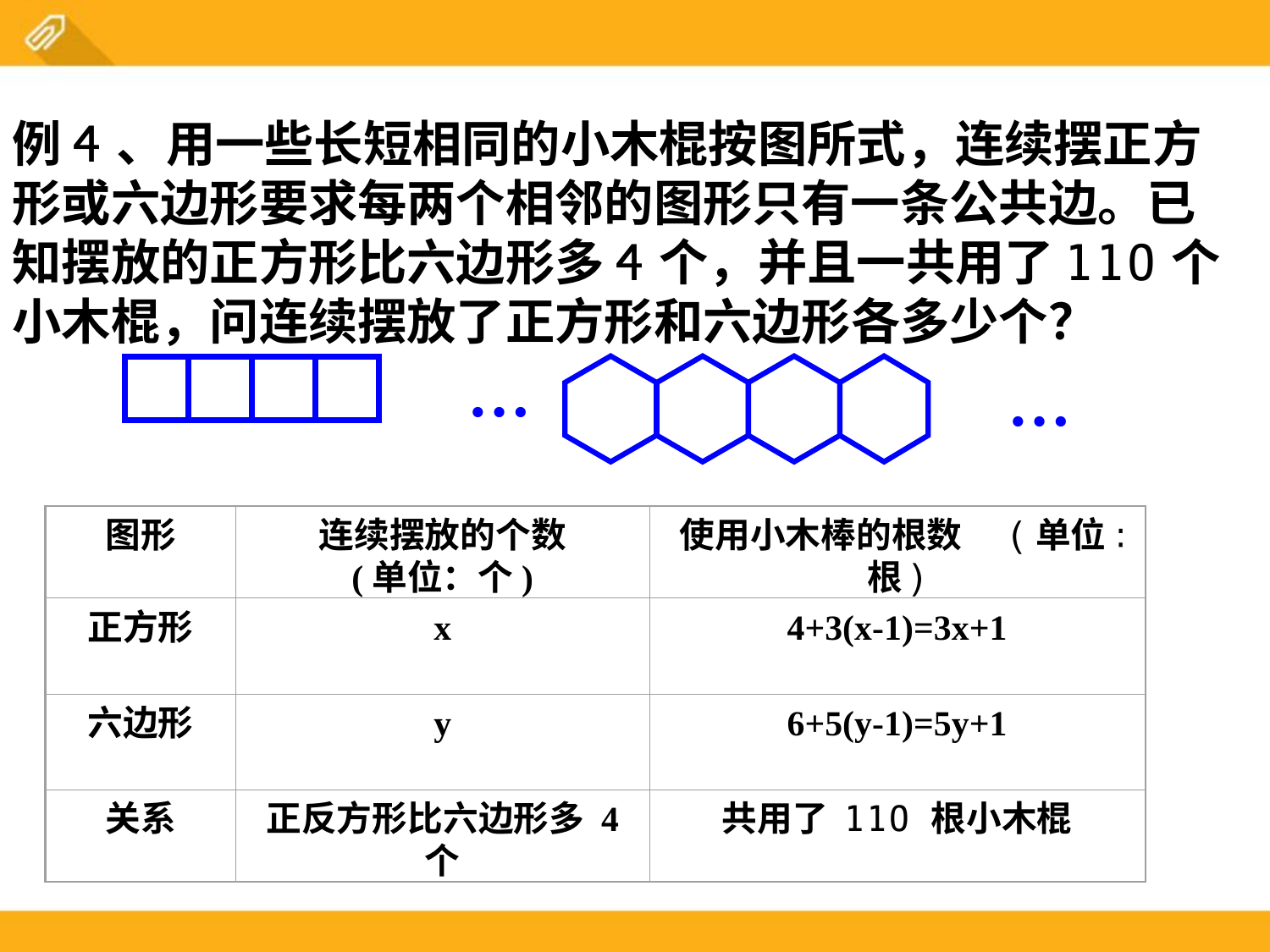

例4、用一些长短相同的小木棍按图所式，连续摆正方形或六边形要求每两个相邻的图形只有一条公共边。已知摆放的正方形比六边形多4个，并且一共用了110个小木棍，问连续摆放了正方形和六边形各多少个？
…

…

图形

连续摆放的个数
(单位：个)

使用小木棒的根数     (单位:根)

正方形

x

4+3(x-1)=3x+1

六边形

y

6+5(y-1)=5y+1

关系

正反方形比六边形多 4 个

共用了 110 根小木棍